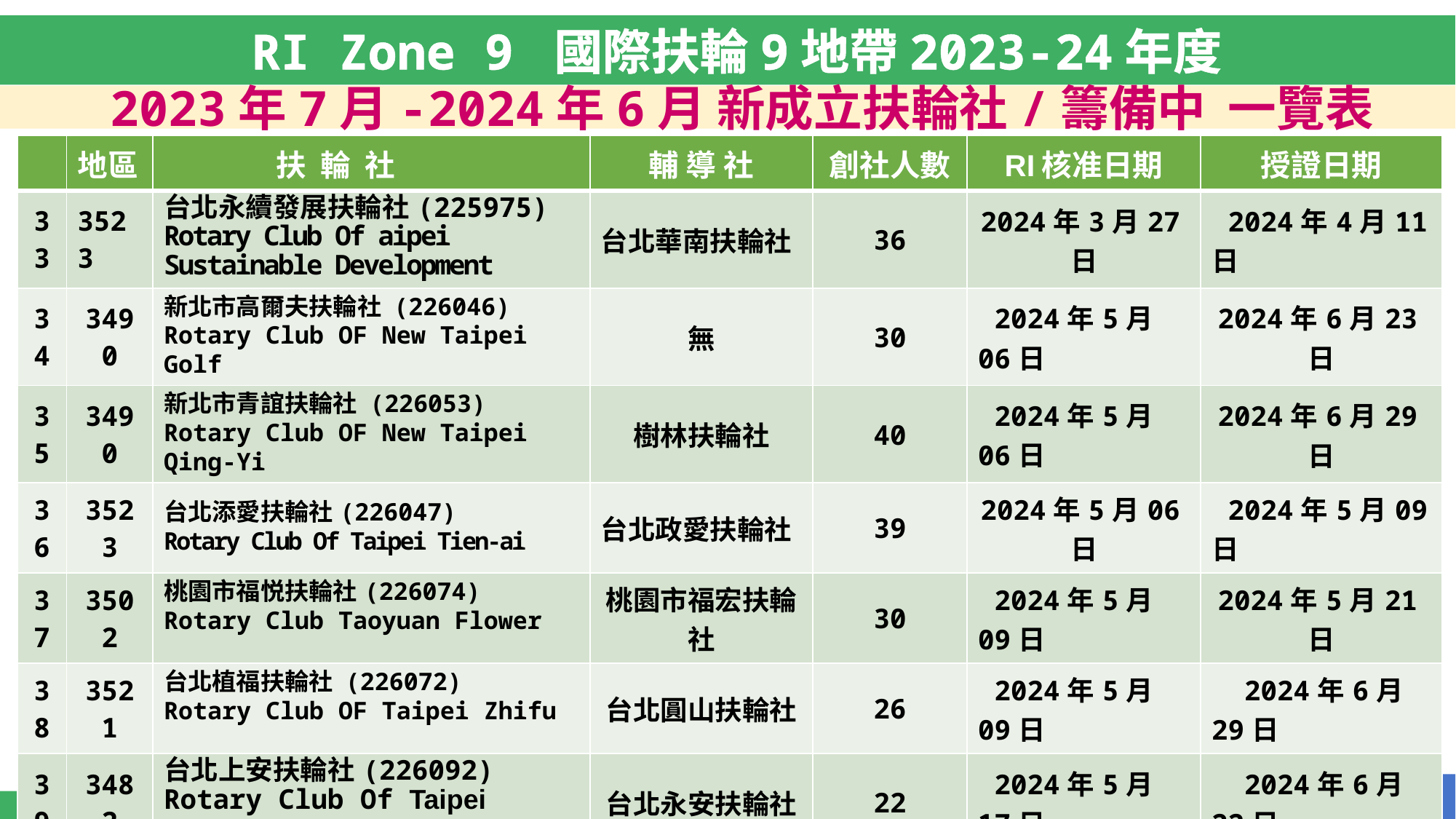

RI Zone 9 國際扶輪9地帶2023-24年度
 2023年7月-2024年6月 新成立扶輪社/籌備中  一覽表
|  | 地區 | 扶 輪 社 | 輔 導 社 | 創社人數 | RI核准日期 | 授證日期 |
| --- | --- | --- | --- | --- | --- | --- |
| 33 | 3523 | 台北永續發展扶輪社(225975) Rotary Club Of aipei Sustainable Development | 台北華南扶輪社 | 36 | 2024年3月27日 | 2024年4月11日 |
| 34 | 3490 | 新北市高爾夫扶輪社 (226046) Rotary Club OF New Taipei Golf | 無 | 30 | 2024年5月06日 | 2024年6月23日 |
| 35 | 3490 | 新北市青誼扶輪社 (226053) Rotary Club OF New Taipei Qing-Yi | 樹林扶輪社 | 40 | 2024年5月06日 | 2024年6月29日 |
| 36 | 3523 | 台北添愛扶輪社(226047) Rotary Club Of Taipei Tien-ai | 台北政愛扶輪社 | 39 | 2024年5月06日 | 2024年5月09日 |
| 37 | 3502 | 桃園市福悦扶輪社(226074) Rotary Club Taoyuan Flower | 桃園市福宏扶輪社 | 30 | 2024年5月09日 | 2024年5月21日 |
| 38 | 3521 | 台北植福扶輪社 (226072) Rotary Club OF Taipei Zhifu | 台北圓山扶輪社 | 26 | 2024年5月09日 | 2024年6月29日 |
| 39 | 3482 | 台北上安扶輪社(226092) Rotary Club Of Taipei Sunwell | 台北永安扶輪社 | 22 | 2024年5月17日 | 2024年6月22日 |
| 40 |  |  |  |  |  |  |